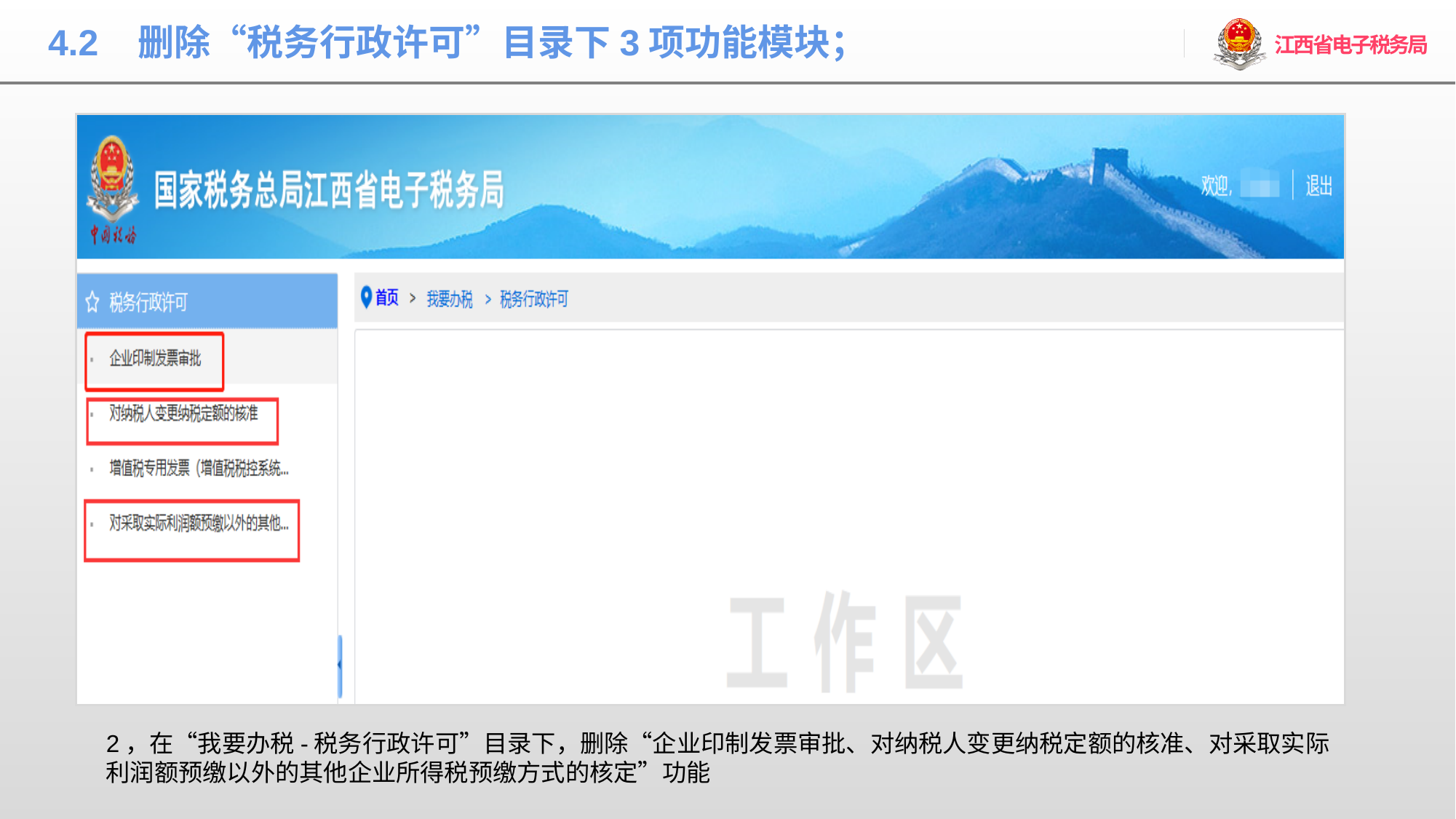

4.2   删除“税务行政许可”目录下3项功能模块；

2，在“我要办税-税务行政许可”目录下，删除“企业印制发票审批、对纳税人变更纳税定额的核准、对采取实际利润额预缴以外的其他企业所得税预缴方式的核定”功能